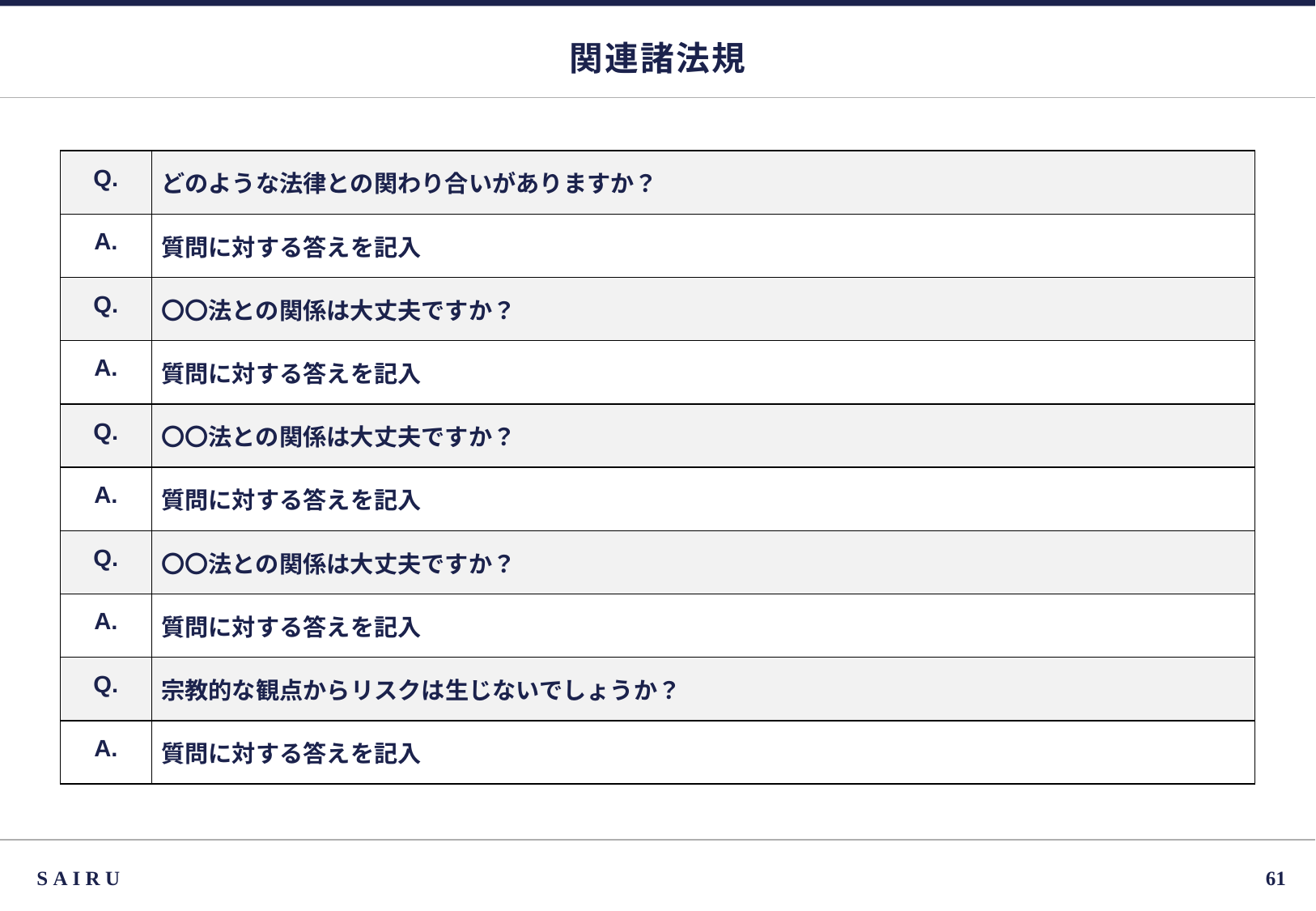

# 関連諸法規
| Q. | どのような法律との関わり合いがありますか？ |
| --- | --- |
| A. | 質問に対する答えを記入 |
| Q. | 〇〇法との関係は大丈夫ですか？ |
| A. | 質問に対する答えを記入 |
| Q. | 〇〇法との関係は大丈夫ですか？ |
| A. | 質問に対する答えを記入 |
| Q. | 〇〇法との関係は大丈夫ですか？ |
| A. | 質問に対する答えを記入 |
| Q. | 宗教的な観点からリスクは生じないでしょうか？ |
| A. | 質問に対する答えを記入 |
SAIRU
61